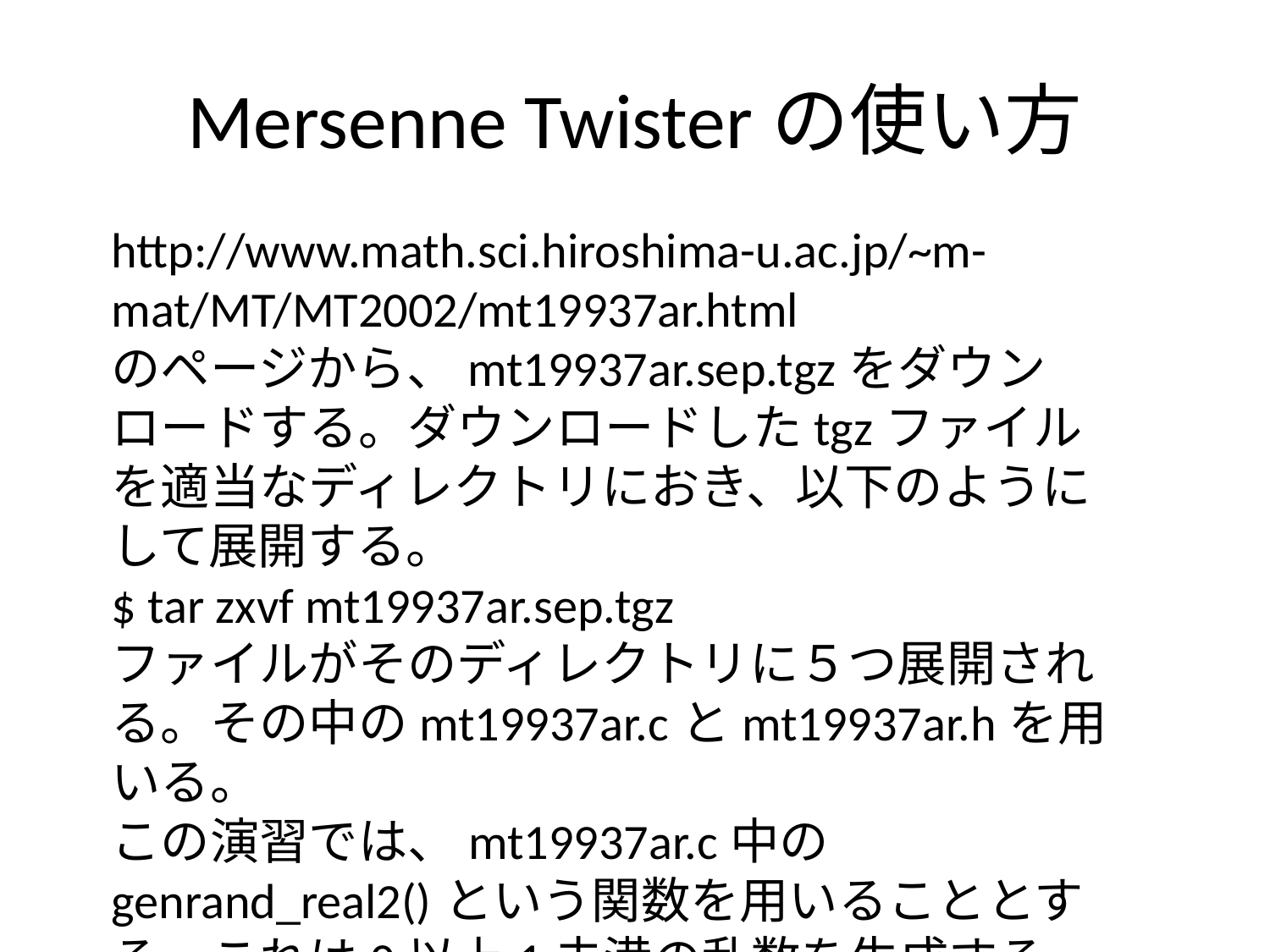

# Mersenne Twisterの使い方
http://www.math.sci.hiroshima-u.ac.jp/~m-mat/MT/MT2002/mt19937ar.html
のページから、mt19937ar.sep.tgzをダウンロードする。ダウンロードしたtgzファイルを適当なディレクトリにおき、以下のようにして展開する。
$ tar zxvf mt19937ar.sep.tgz
ファイルがそのディレクトリに５つ展開される。その中のmt19937ar.cとmt19937ar.hを用いる。
この演習では、mt19937ar.c中のgenrand_real2()という関数を用いることとする。これは0以上1未満の乱数を生成する。